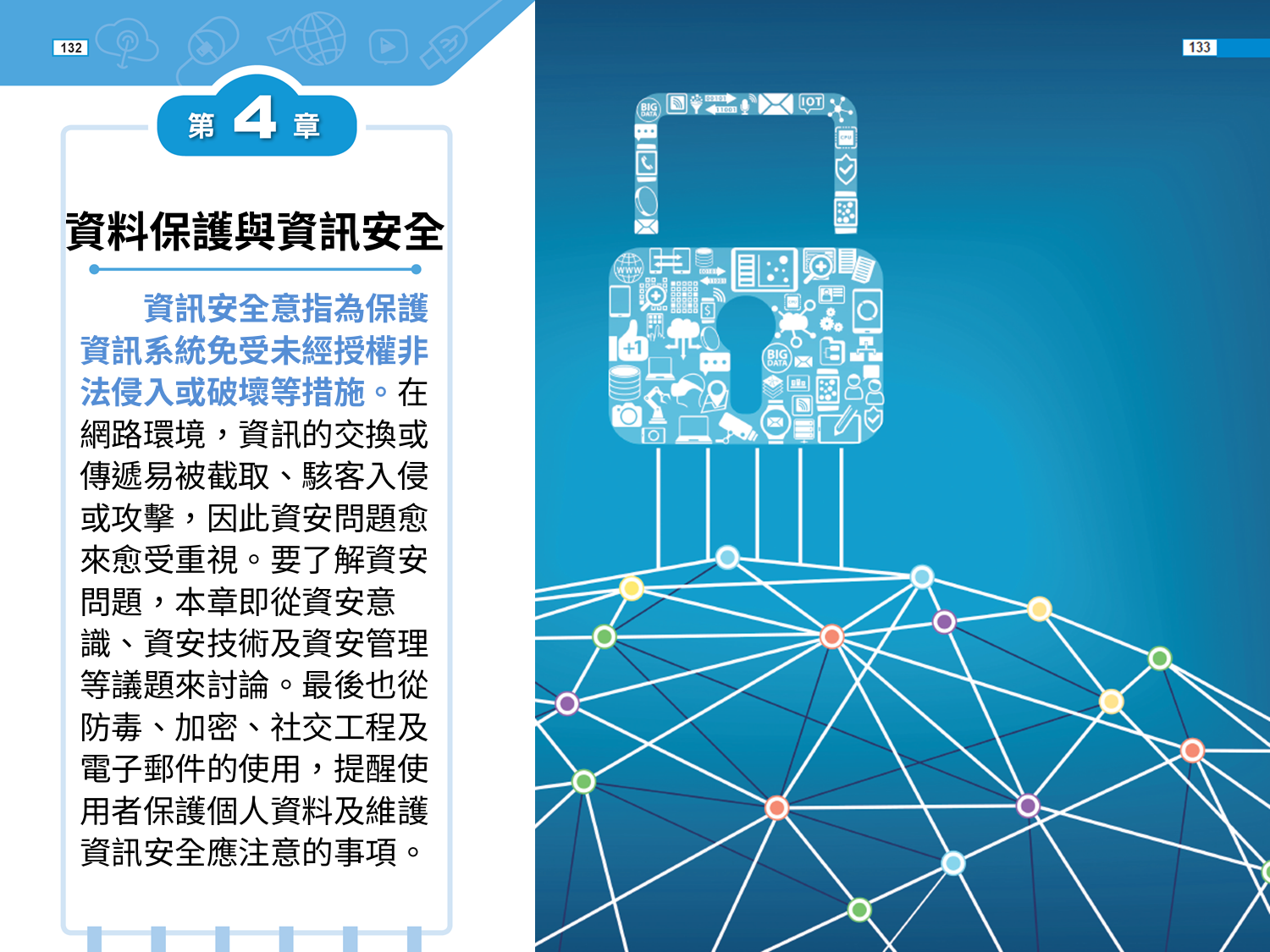

資料保護與資訊安全
　　資訊安全意指為保護資訊系統免受未經授權非
法侵入或破壞等措施。在網路環境，資訊的交換或
傳遞易被截取、駭客入侵或攻擊，因此資安問題愈
來愈受重視。要了解資安問題，本章即從資安意
識、資安技術及資安管理等議題來討論。最後也從
防毒、加密、社交工程及電子郵件的使用，提醒使
用者保護個人資料及維護資訊安全應注意的事項。